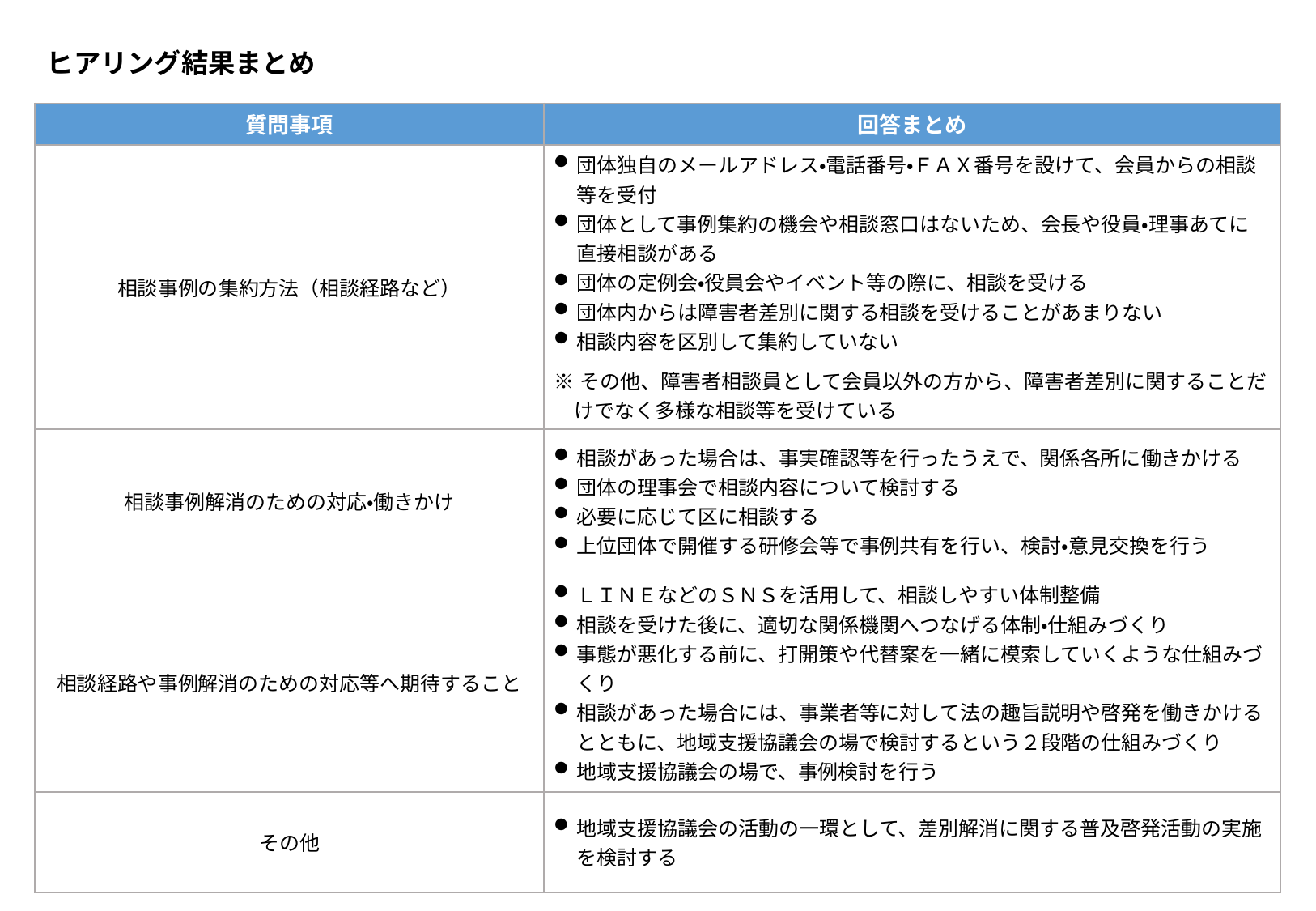

ヒアリング結果まとめ
| 質問事項 | 回答まとめ |
| --- | --- |
| 相談事例の集約方法（相談経路など） | 団体独自のメールアドレス・電話番号・ＦＡＸ番号を設けて、会員からの相談等を受付 団体として事例集約の機会や相談窓口はないため、会長や役員・理事あてに直接相談がある 団体の定例会・役員会やイベント等の際に、相談を受ける 団体内からは障害者差別に関する相談を受けることがあまりない 相談内容を区別して集約していない ※その他、障害者相談員として会員以外の方から、障害者差別に関することだ 　けでなく多様な相談等を受けている |
| 相談事例解消のための対応・働きかけ | 相談があった場合は、事実確認等を行ったうえで、関係各所に働きかける 団体の理事会で相談内容について検討する 必要に応じて区に相談する 上位団体で開催する研修会等で事例共有を行い、検討・意見交換を行う |
| 相談経路や事例解消のための対応等へ期待すること | ＬＩＮＥなどのＳＮＳを活用して、相談しやすい体制整備 相談を受けた後に、適切な関係機関へつなげる体制・仕組みづくり 事態が悪化する前に、打開策や代替案を一緒に模索していくような仕組みづくり 相談があった場合には、事業者等に対して法の趣旨説明や啓発を働きかけるとともに、地域支援協議会の場で検討するという２段階の仕組みづくり 地域支援協議会の場で、事例検討を行う |
| その他 | 地域支援協議会の活動の一環として、差別解消に関する普及啓発活動の実施を検討する |